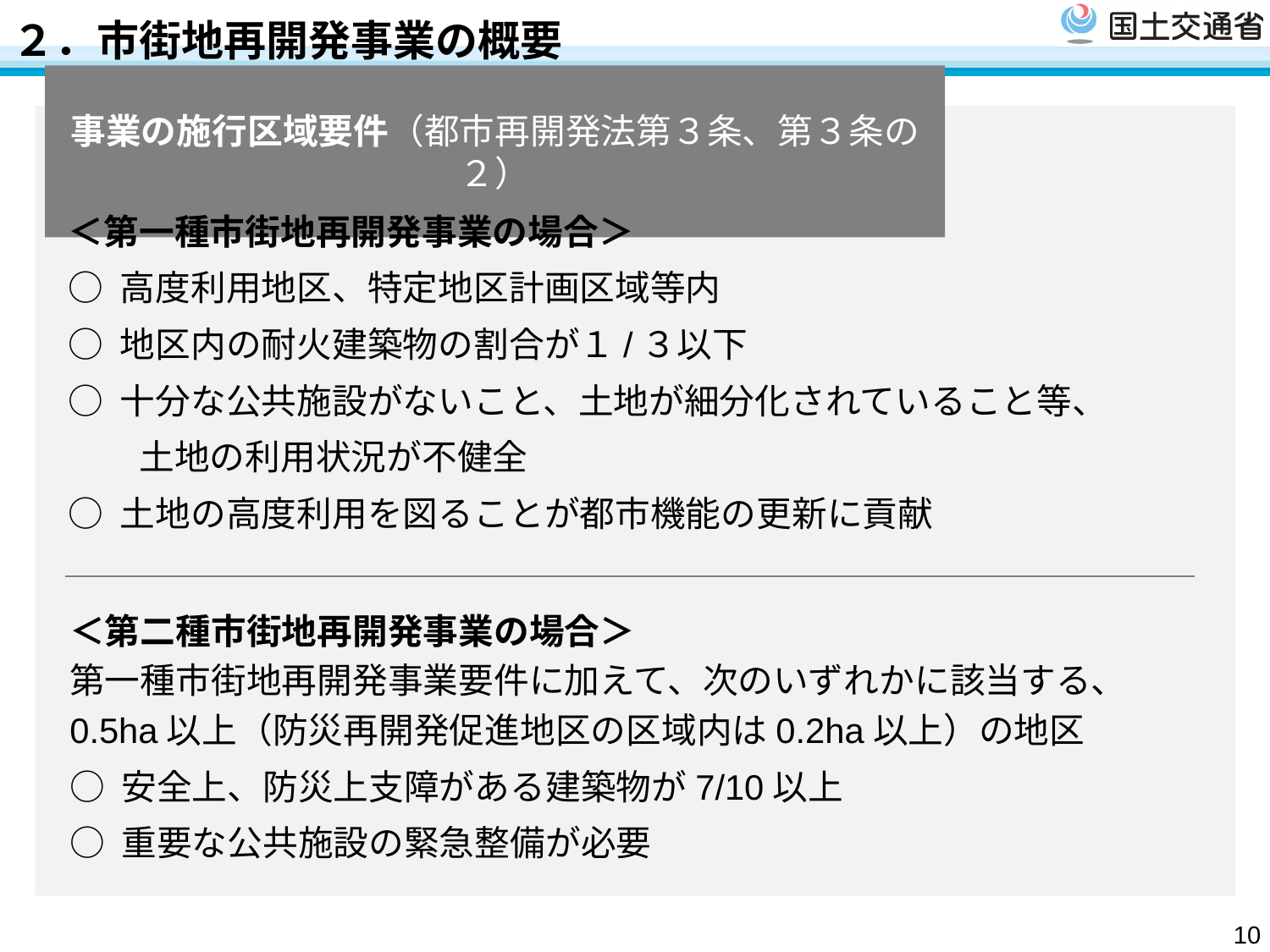

２．市街地再開発事業の概要

# 事業の施行区域要件（都市再開発法第３条、第３条の２）
＜第一種市街地再開発事業の場合＞
○ 高度利用地区、特定地区計画区域等内
○ 地区内の耐火建築物の割合が１/３以下
○ 十分な公共施設がないこと、土地が細分化されていること等、
　　土地の利用状況が不健全
○ 土地の高度利用を図ることが都市機能の更新に貢献
＜第二種市街地再開発事業の場合＞
第一種市街地再開発事業要件に加えて、次のいずれかに該当する、
0.5ha以上（防災再開発促進地区の区域内は0.2ha以上）の地区
○ 安全上、防災上支障がある建築物が7/10以上
○ 重要な公共施設の緊急整備が必要
10